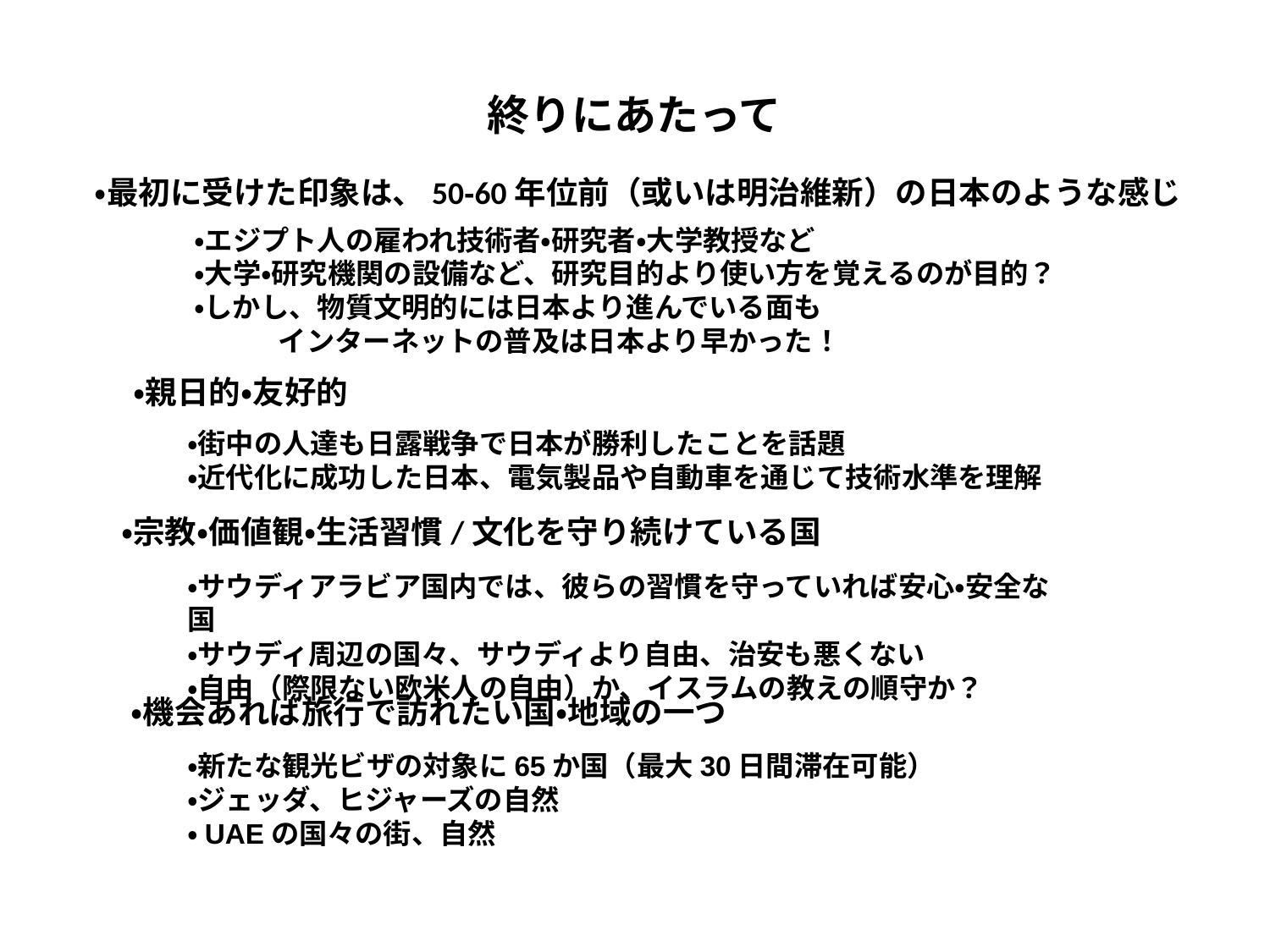

終りにあたって
・最初に受けた印象は、50‐60年位前（或いは明治維新）の日本のような感じ
・エジプト人の雇われ技術者・研究者・大学教授など
・大学・研究機関の設備など、研究目的より使い方を覚えるのが目的？
・しかし、物質文明的には日本より進んでいる面も
　　　インターネットの普及は日本より早かった！
・親日的・友好的
・街中の人達も日露戦争で日本が勝利したことを話題
・近代化に成功した日本、電気製品や自動車を通じて技術水準を理解
・宗教・価値観・生活習慣/文化を守り続けている国
・サウディアラビア国内では、彼らの習慣を守っていれば安心・安全な国
・サウディ周辺の国々、サウディより自由、治安も悪くない
・自由（際限ない欧米人の自由）か、イスラムの教えの順守か？
・機会あれば旅行で訪れたい国・地域の一つ
・新たな観光ビザの対象に65か国（最大30日間滞在可能）
・ジェッダ、ヒジャーズの自然
・UAEの国々の街、自然